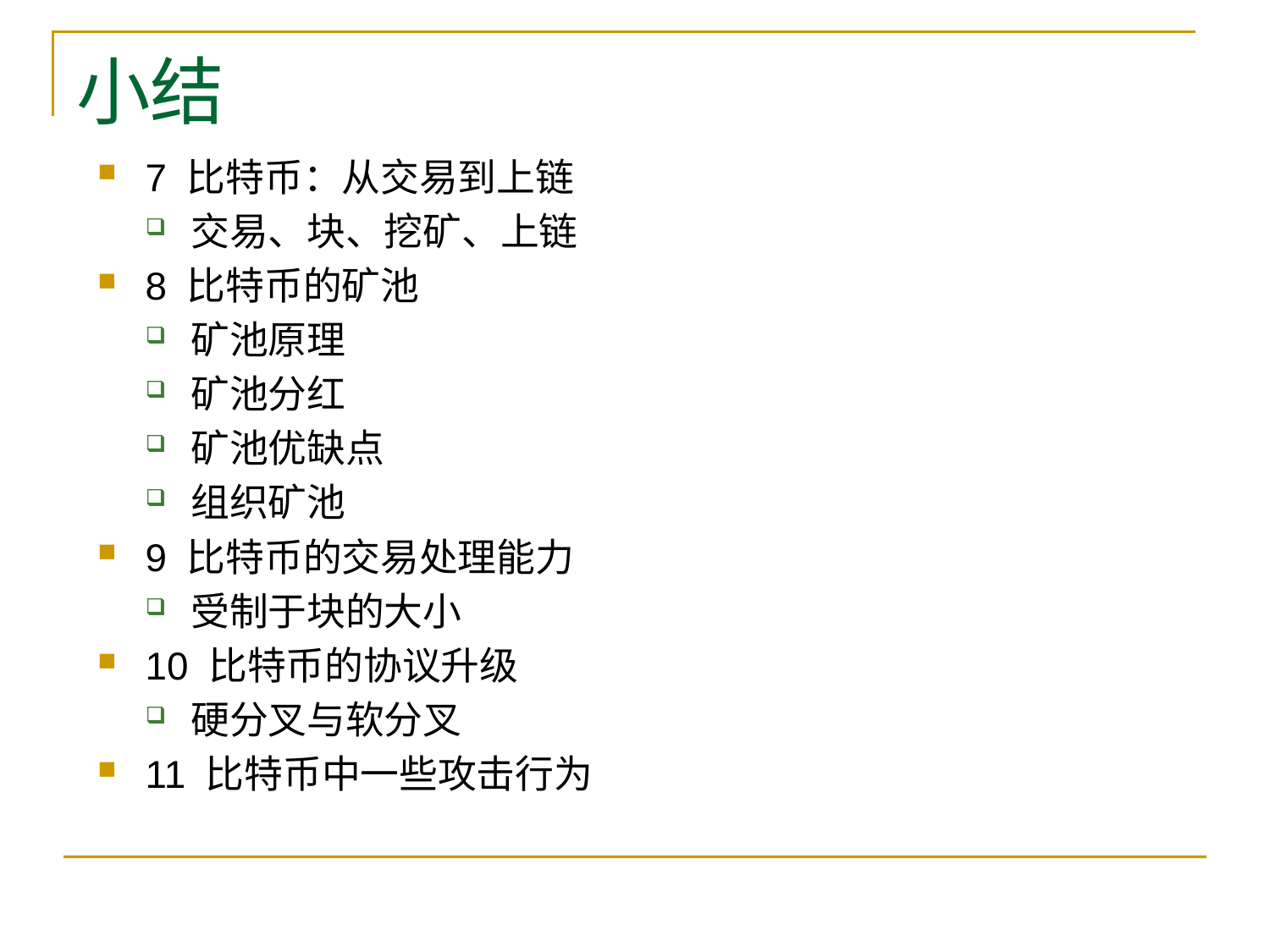

# 小结
7 比特币：从交易到上链
交易、块、挖矿、上链
8 比特币的矿池
矿池原理
矿池分红
矿池优缺点
组织矿池
9 比特币的交易处理能力
受制于块的大小
10 比特币的协议升级
硬分叉与软分叉
11 比特币中一些攻击行为